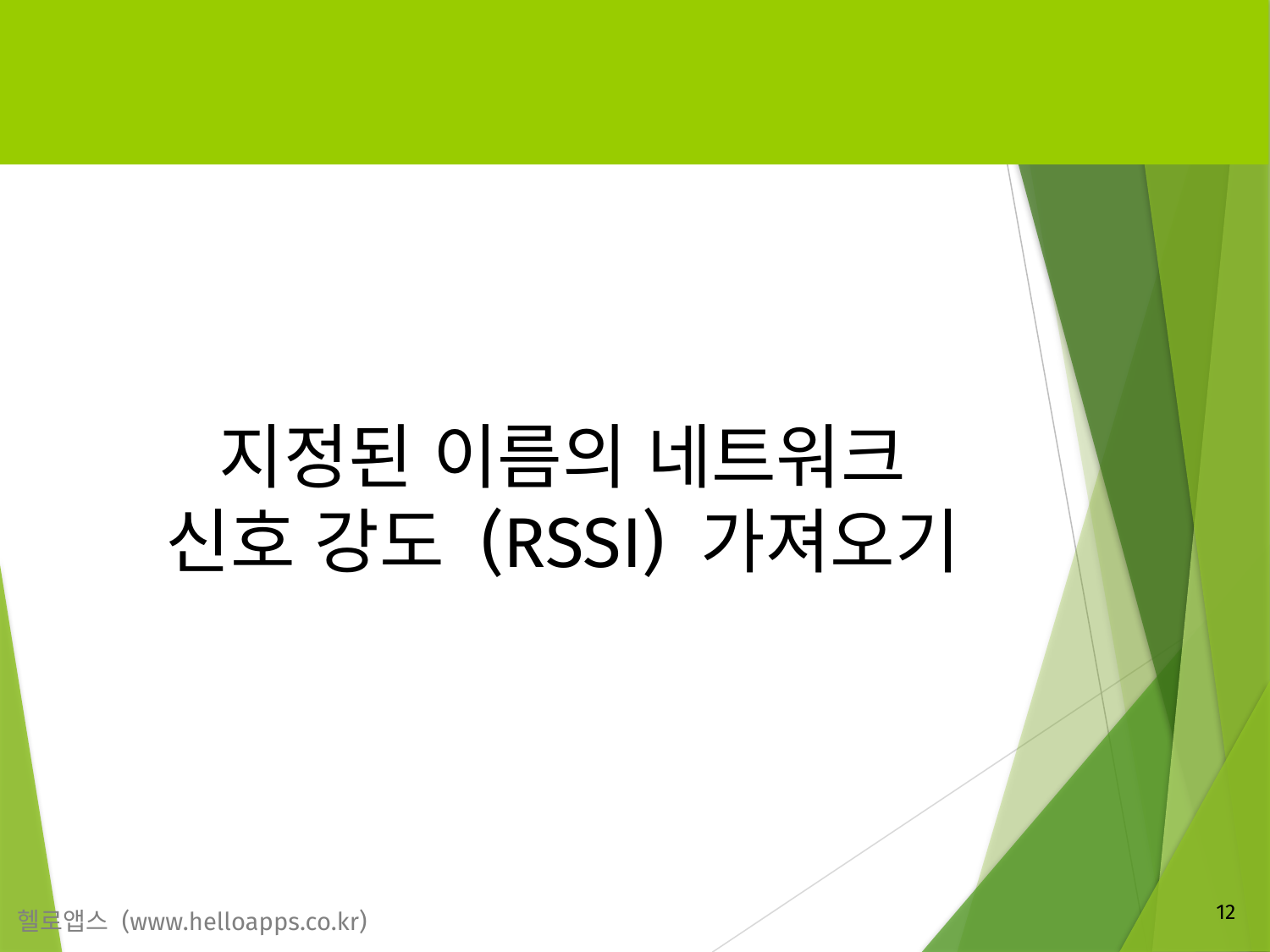

지정된 이름의 네트워크
신호 강도 (RSSI) 가져오기
12